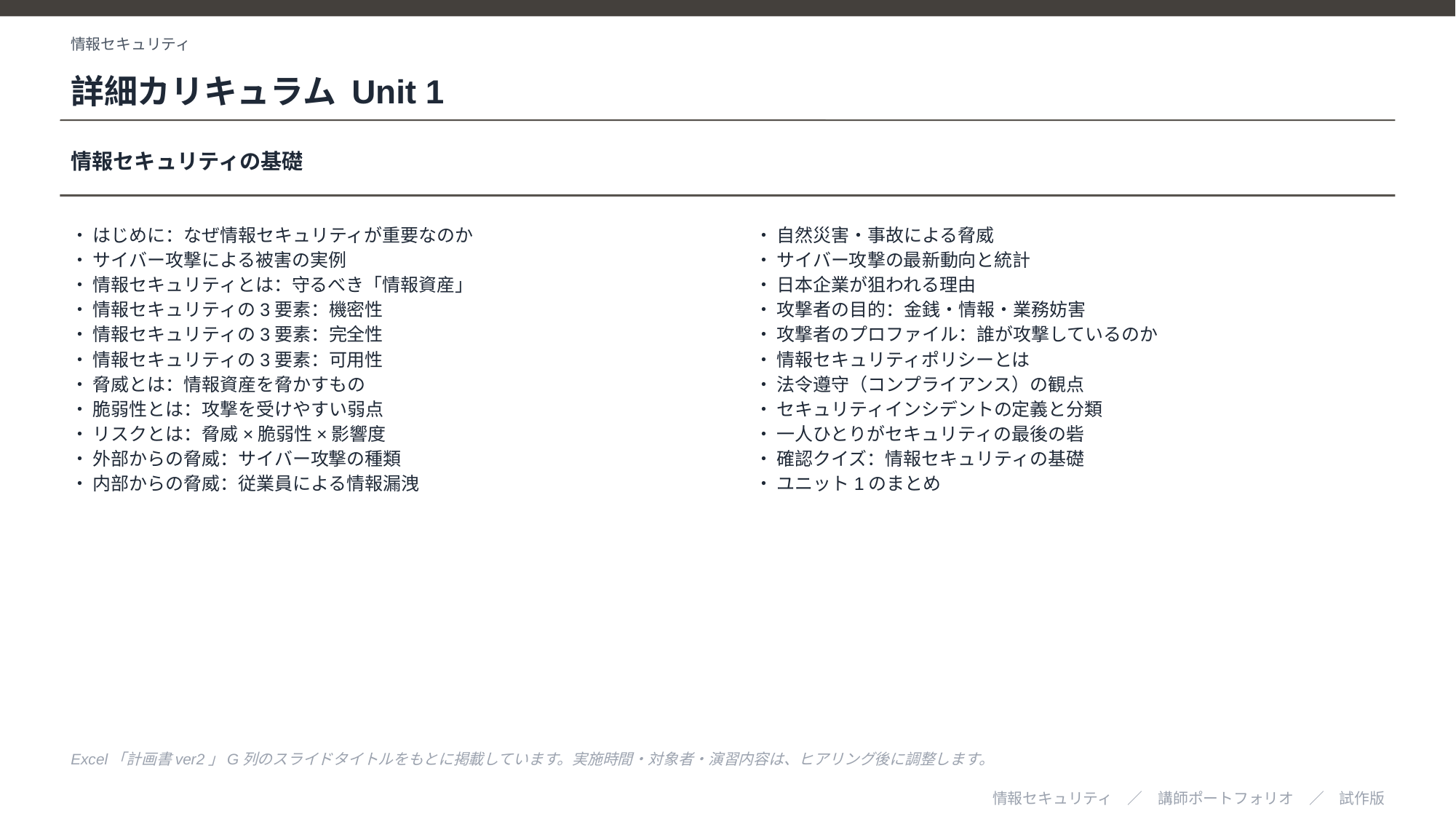

情報セキュリティ
詳細カリキュラム Unit 1

情報セキュリティの基礎

・ はじめに：なぜ情報セキュリティが重要なのか
・ サイバー攻撃による被害の実例
・ 情報セキュリティとは：守るべき「情報資産」
・ 情報セキュリティの3要素：機密性
・ 情報セキュリティの3要素：完全性
・ 情報セキュリティの3要素：可用性
・ 脅威とは：情報資産を脅かすもの
・ 脆弱性とは：攻撃を受けやすい弱点
・ リスクとは：脅威×脆弱性×影響度
・ 外部からの脅威：サイバー攻撃の種類
・ 内部からの脅威：従業員による情報漏洩
・ 自然災害・事故による脅威
・ サイバー攻撃の最新動向と統計
・ 日本企業が狙われる理由
・ 攻撃者の目的：金銭・情報・業務妨害
・ 攻撃者のプロファイル：誰が攻撃しているのか
・ 情報セキュリティポリシーとは
・ 法令遵守（コンプライアンス）の観点
・ セキュリティインシデントの定義と分類
・ 一人ひとりがセキュリティの最後の砦
・ 確認クイズ：情報セキュリティの基礎
・ ユニット1のまとめ
Excel「計画書ver2」G列のスライドタイトルをもとに掲載しています。実施時間・対象者・演習内容は、ヒアリング後に調整します。
情報セキュリティ　／　講師ポートフォリオ　／　試作版